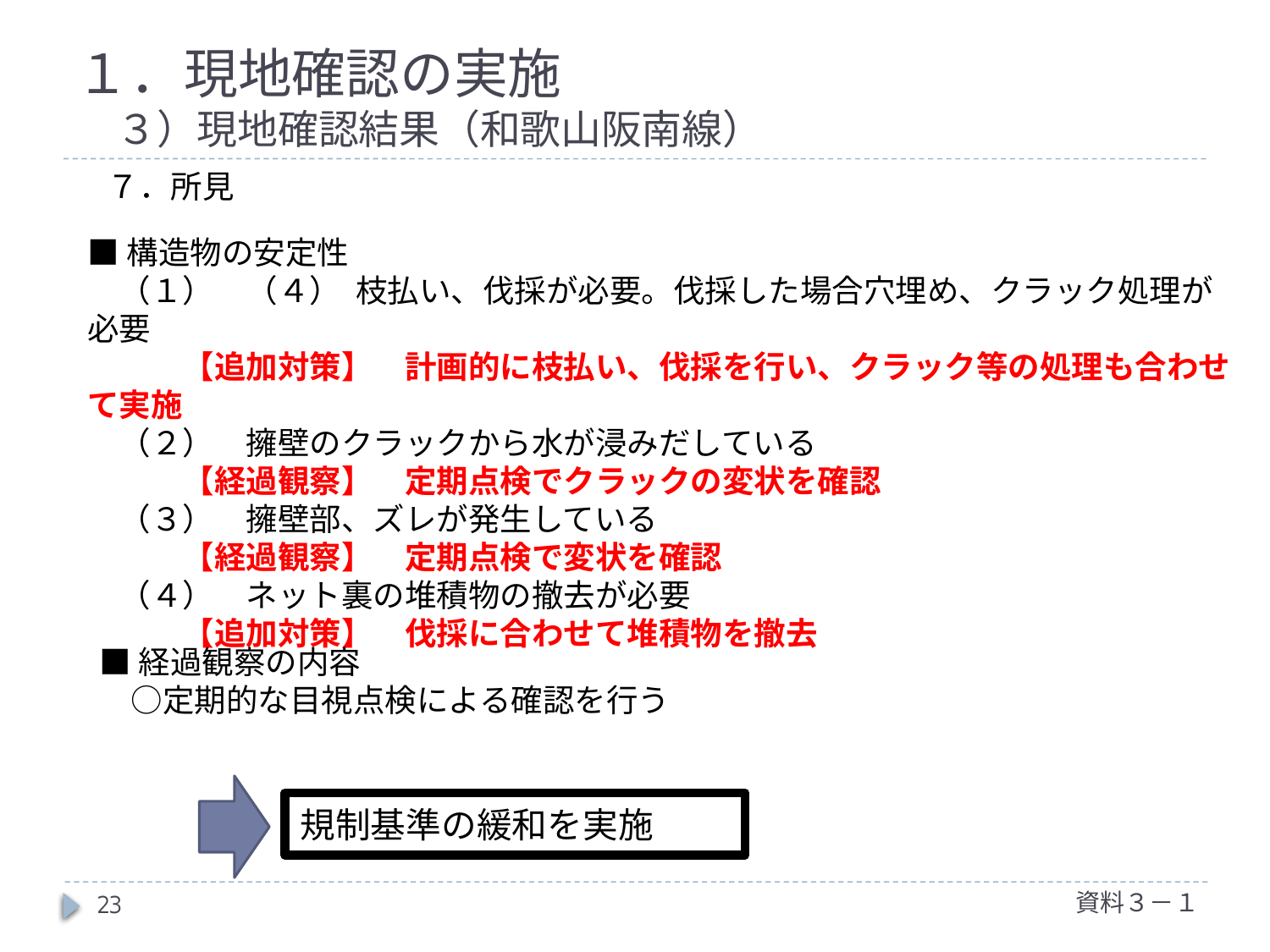

# １．現地確認の実施 　３）現地確認結果（和歌山阪南線）
７．所見
■構造物の安定性
　（１）　（４）  枝払い、伐採が必要。伐採した場合穴埋め、クラック処理が必要
　　　【追加対策】　計画的に枝払い、伐採を行い、クラック等の処理も合わせて実施
　（２）　擁壁のクラックから水が浸みだしている
　　　【経過観察】　定期点検でクラックの変状を確認
　（３）　擁壁部、ズレが発生している
　　　【経過観察】　定期点検で変状を確認
　（４）　ネット裏の堆積物の撤去が必要
　　　【追加対策】　伐採に合わせて堆積物を撤去
■経過観察の内容
　○定期的な目視点検による確認を行う

規制基準の緩和を実施
資料３－１
23